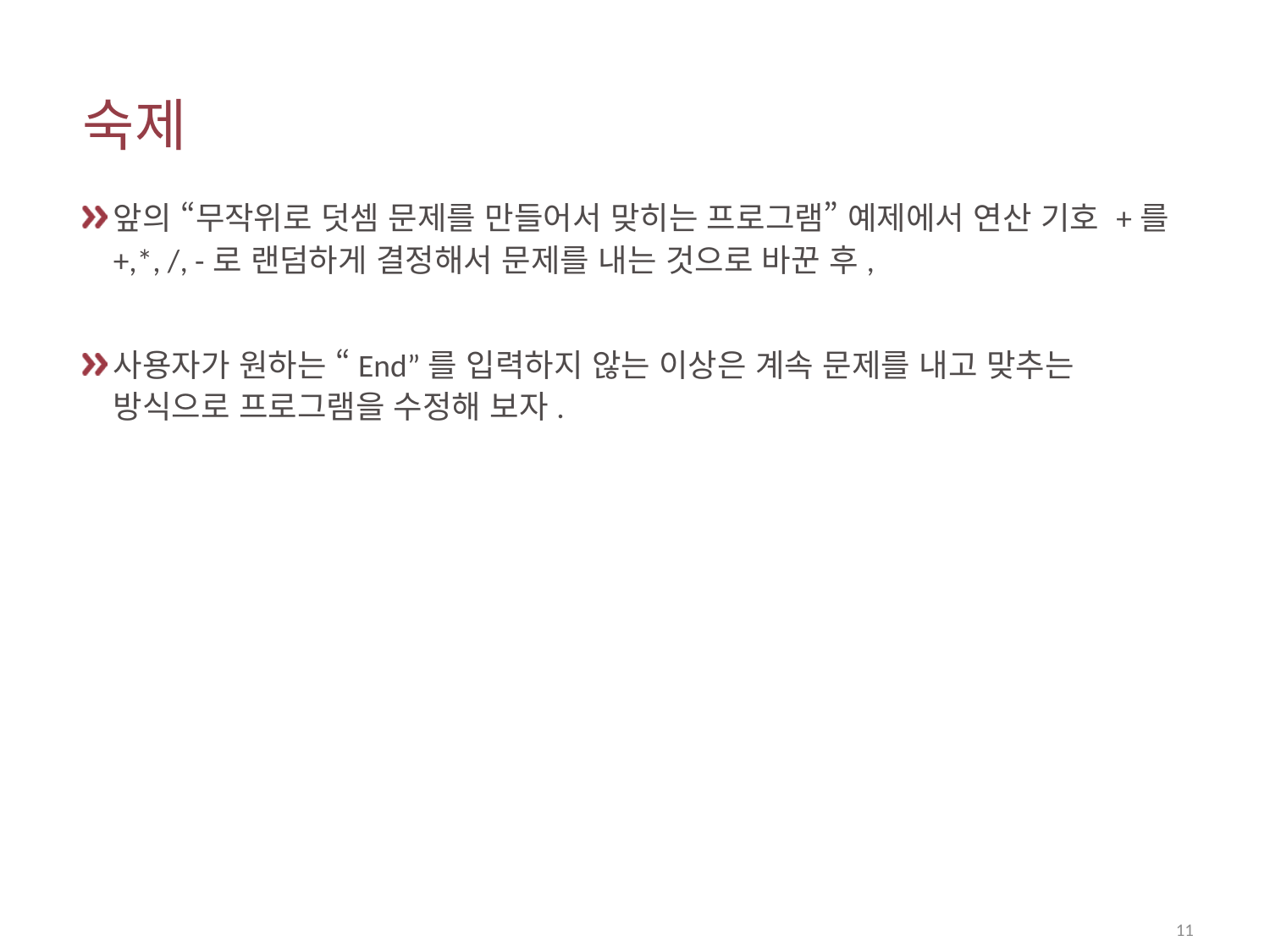

# 숙제
앞의 “무작위로 덧셈 문제를 만들어서 맞히는 프로그램” 예제에서 연산 기호 +를 +,*, /, -로 랜덤하게 결정해서 문제를 내는 것으로 바꾼 후,

사용자가 원하는 “End”를 입력하지 않는 이상은 계속 문제를 내고 맞추는 방식으로 프로그램을 수정해 보자.

11